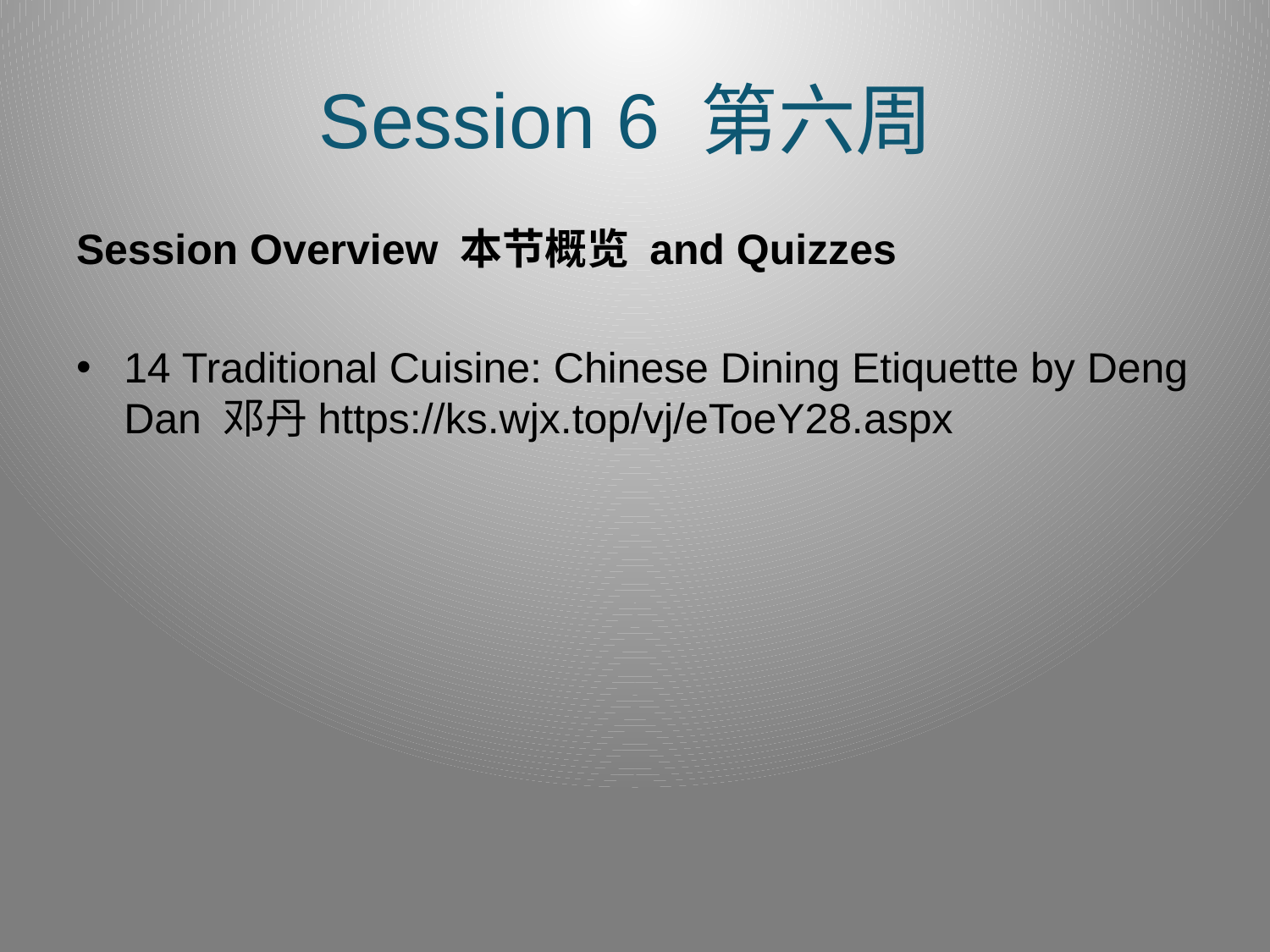

# Session 6 第六周
Session Overview 本节概览 and Quizzes

14 Traditional Cuisine: Chinese Dining Etiquette by Deng Dan 邓丹https://ks.wjx.top/vj/eToeY28.aspx